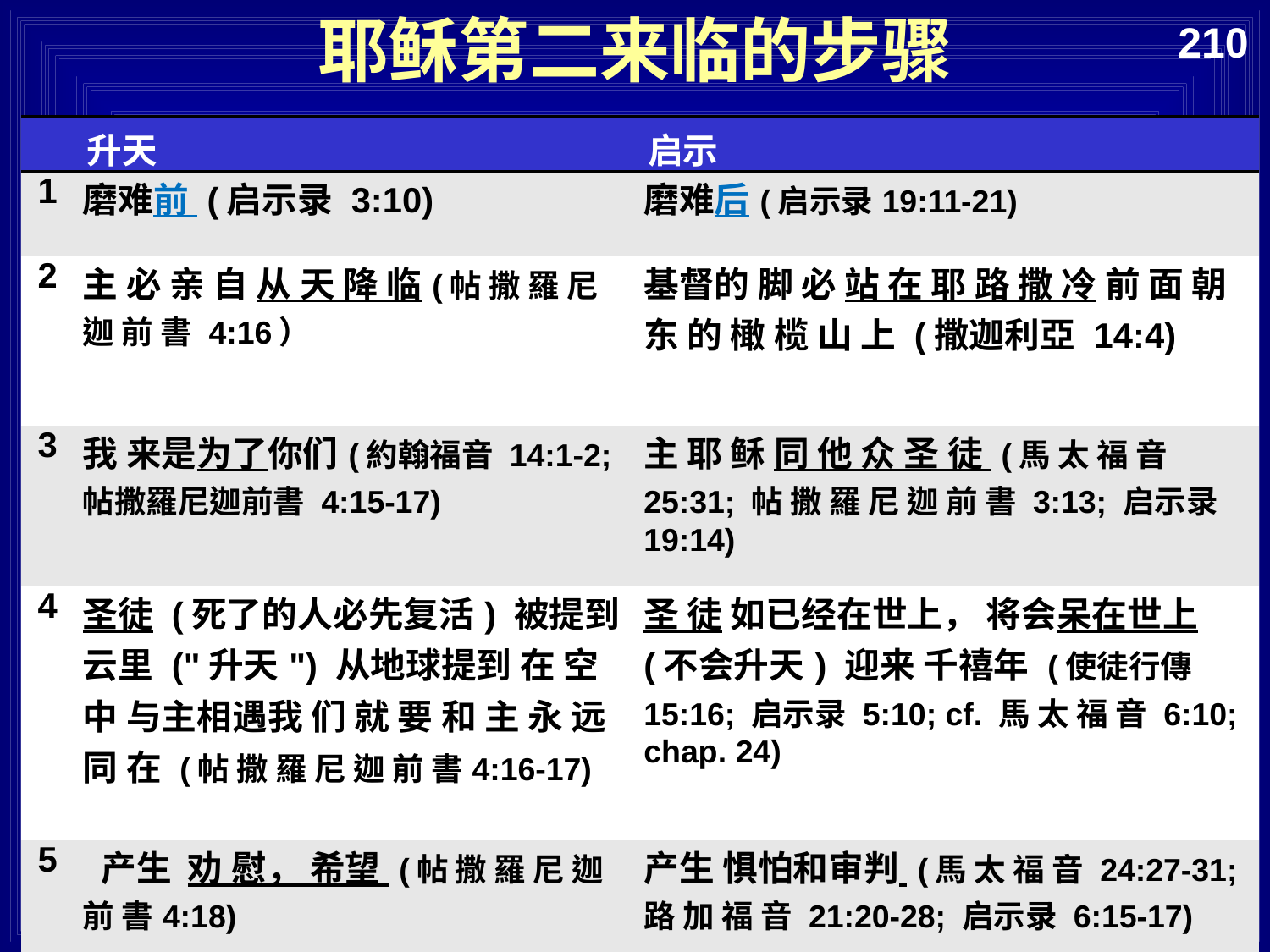

耶稣第二来临的步骤
210
|  | 升天 | 启示 |
| --- | --- | --- |
| 1 | 磨难前 (启示录 3:10) | 磨难后(启示录19:11-21) |
| 2 | 主 必 亲 自 从 天 降 临(帖 撒 羅 尼 迦 前 書 4:16） | 基督的 脚 必 站 在 耶 路 撒 冷 前 面 朝 东 的 橄 榄 山 上 (撒迦利亞 14:4) |
| 3 | 我 来是为了你们(約翰福音 14:1-2; 帖撒羅尼迦前書 4:15-17) | 主 耶 稣 同 他 众 圣 徒 (馬 太 福 音25:31; 帖 撒 羅 尼 迦 前 書 3:13; 启示录19:14) |
| 4 | 圣徒 (死了的人必先复活) 被提到 云里 ("升天") 从地球提到 在 空 中 与主相遇我 们 就 要 和 主 永 远 同 在 (帖 撒 羅 尼 迦 前 書4:16-17) | 圣 徒 如已经在世上， 将会呆在世上 (不会升天) 迎来 千禧年 (使徒行傳 15:16; 启示录 5:10; cf. 馬 太 福 音 6:10; chap. 24) |
| 5 | 产生 劝 慰， 希望 (帖 撒 羅 尼 迦 前 書4:18) | 产生 惧怕和审判 (馬 太 福 音 24:27-31; 路 加 福 音 21:20-28; 启示录 6:15-17) |